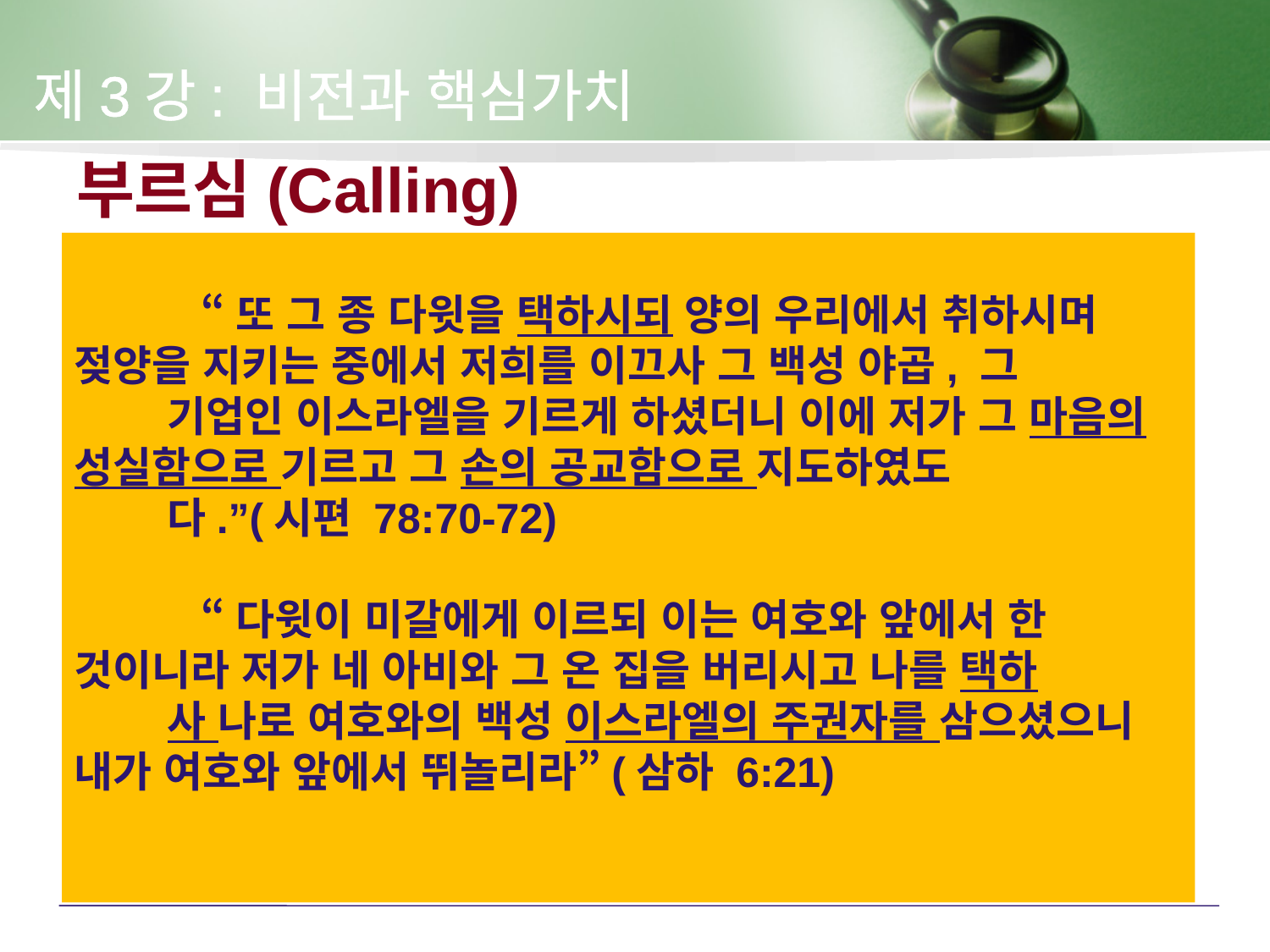

제3강: 비전과 핵심가치
# 부르심(Calling)
 	“또 그 종 다윗을 택하시되 양의 우리에서 취하시며 젖양을 지키는 중에서 저희를 이끄사 그 백성 야곱, 그
       기업인 이스라엘을 기르게 하셨더니 이에 저가 그 마음의 성실함으로 기르고 그 손의 공교함으로 지도하였도
       다.”(시편 78:70-72)

	“다윗이 미갈에게 이르되 이는 여호와 앞에서 한 것이니라 저가 네 아비와 그 온 집을 버리시고 나를 택하
       사 나로 여호와의 백성 이스라엘의 주권자를 삼으셨으니 내가 여호와 앞에서 뛰놀리라”(삼하 6:21)